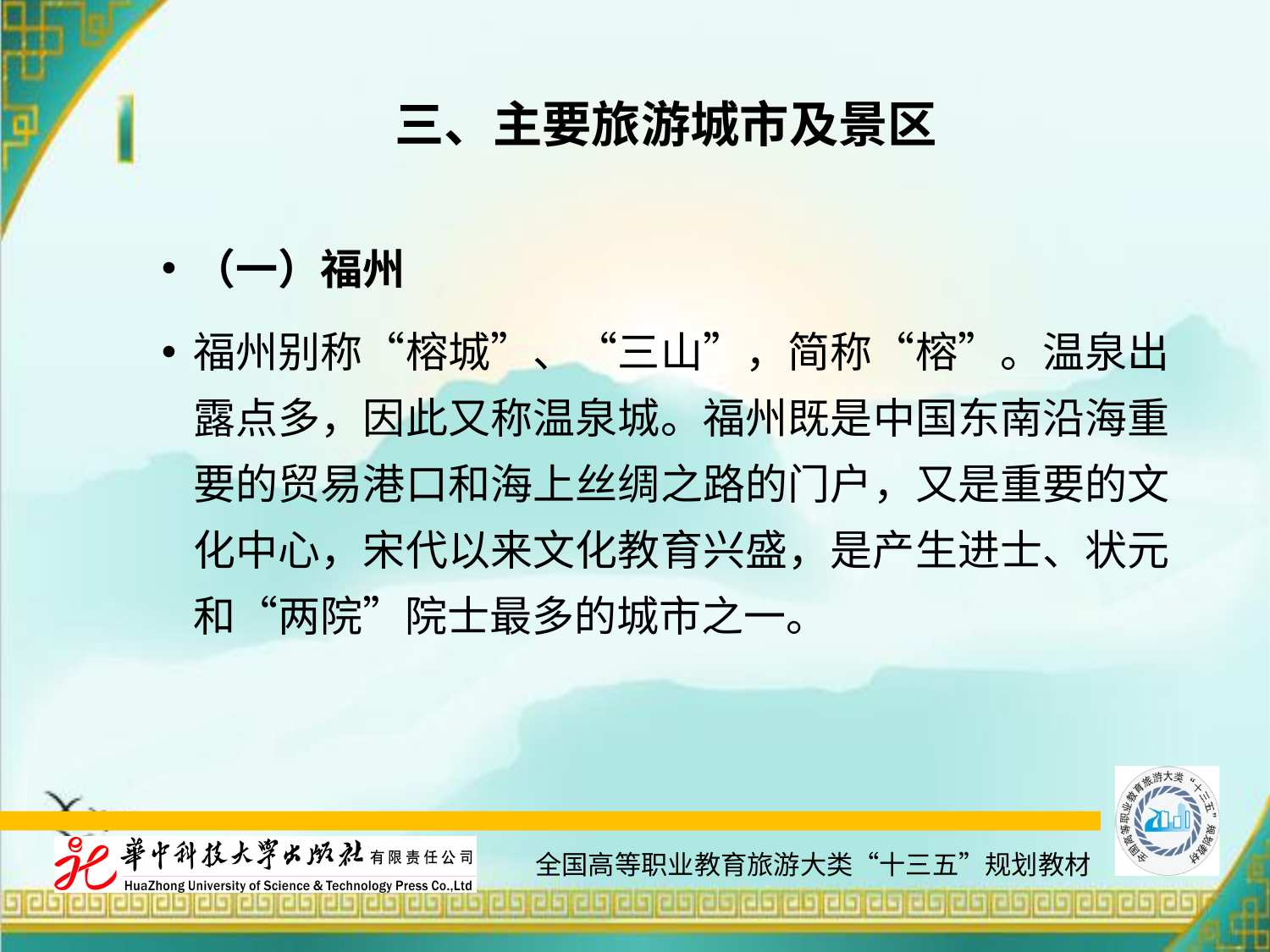

# 三、主要旅游城市及景区
（一）福州
福州别称“榕城”、“三山”，简称“榕”。温泉出露点多，因此又称温泉城。福州既是中国东南沿海重要的贸易港口和海上丝绸之路的门户，又是重要的文化中心，宋代以来文化教育兴盛，是产生进士、状元和“两院”院士最多的城市之一。